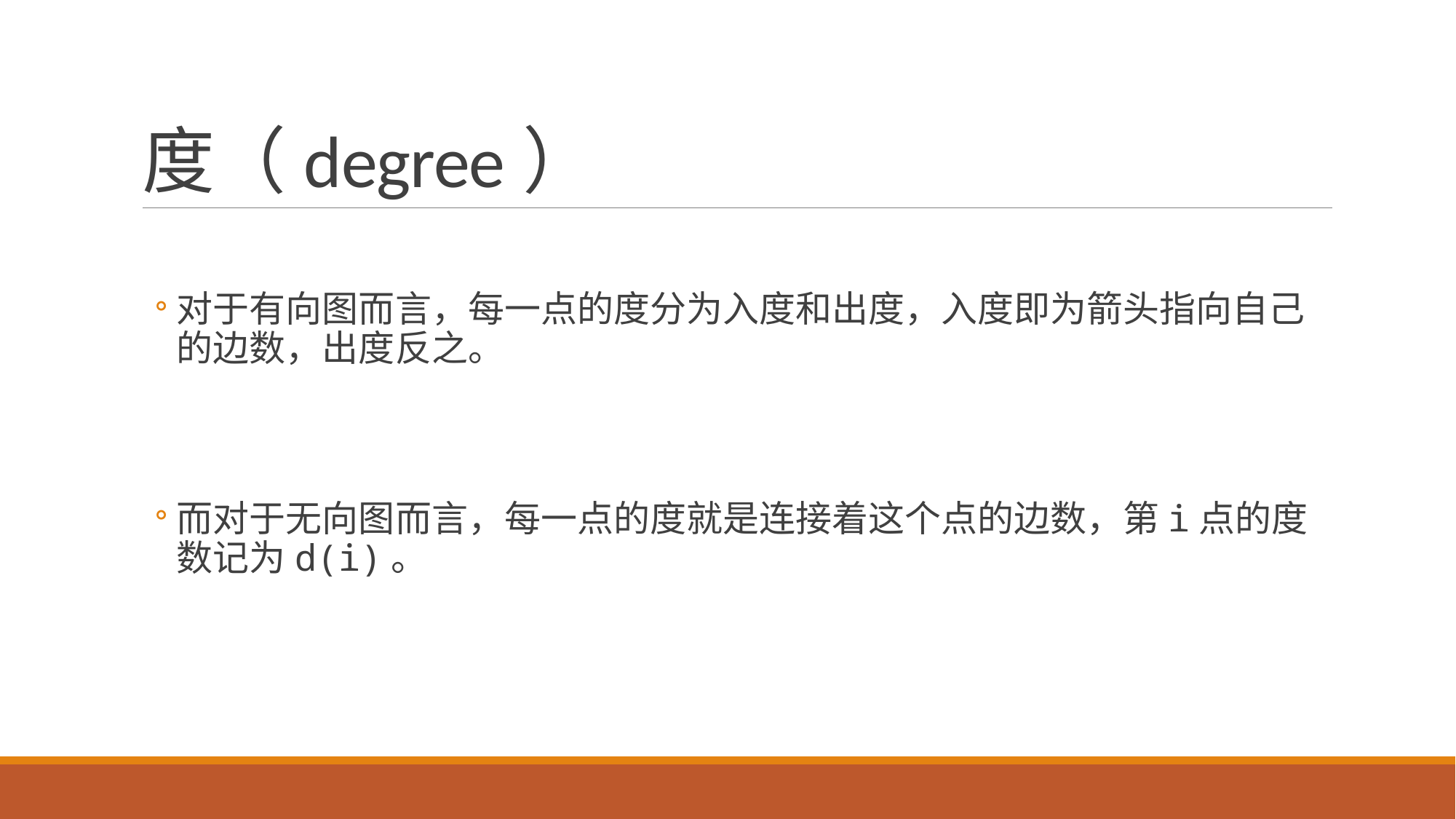

# 度（degree）
对于有向图而言，每一点的度分为入度和出度，入度即为箭头指向自己的边数，出度反之。

而对于无向图而言，每一点的度就是连接着这个点的边数，第i点的度数记为d(i)。